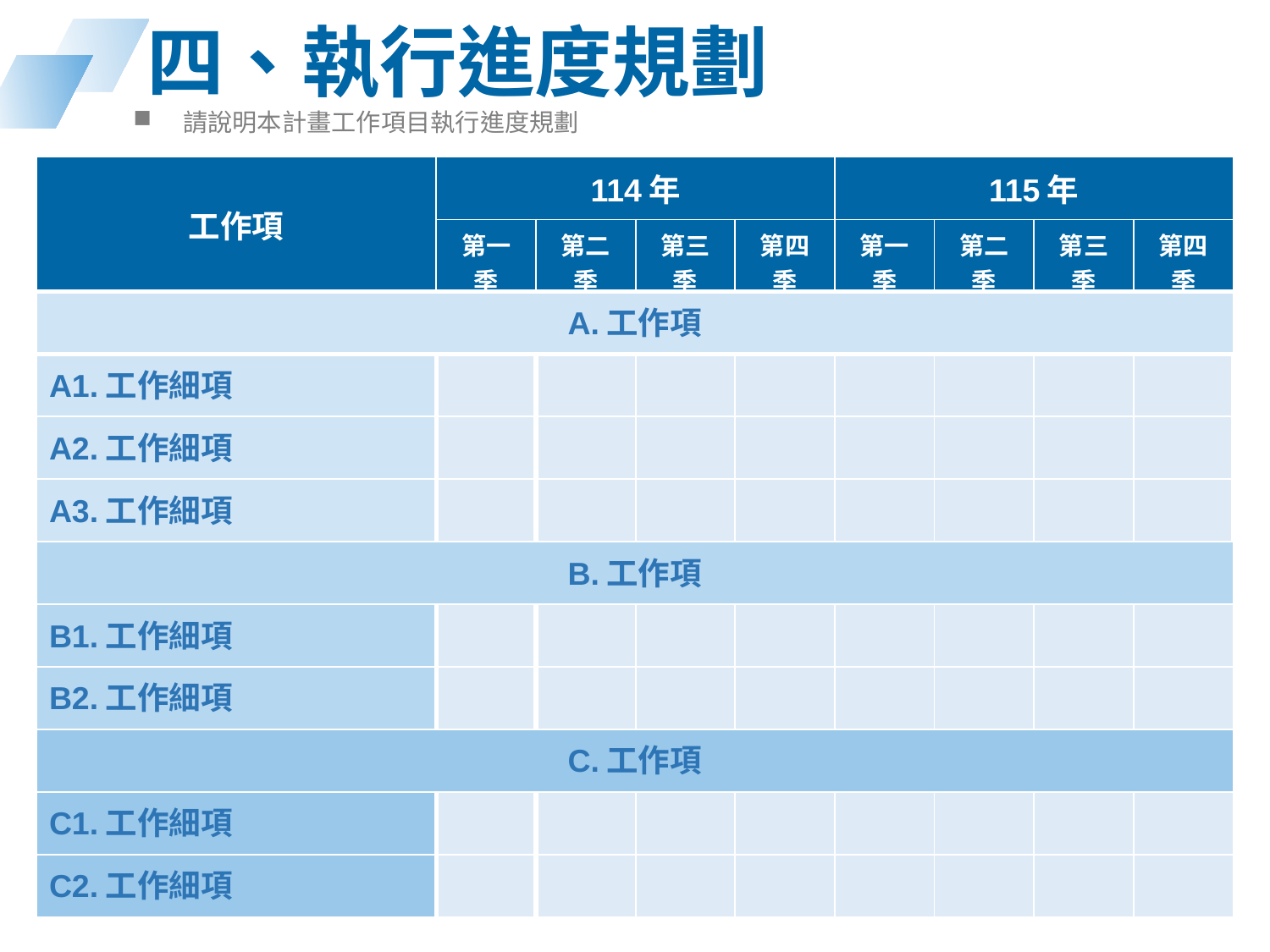

# 四、執行進度規劃
請說明本計畫工作項目執行進度規劃
| 工作項 | 114年 |  |  |  | 115年 |  |  |  |
| --- | --- | --- | --- | --- | --- | --- | --- | --- |
|  | 第一季 | 第二季 | 第三季 | 第四季 | 第一季 | 第二季 | 第三季 | 第四季 |
| A.工作項 |  |  |  |  |  |  |  |  |
| A1.工作細項 |  |  |  |  |  |  |  |  |
| A2.工作細項 |  |  |  |  |  |  |  |  |
| A3.工作細項 |  |  |  |  |  |  |  |  |
| B.工作項 |  |  |  |  |  |  |  |  |
| B1.工作細項 |  |  |  |  |  |  |  |  |
| B2.工作細項 |  |  |  |  |  |  |  |  |
| C.工作項 |  |  |  |  |  |  |  |  |
| C1.工作細項 |  |  |  |  |  |  |  |  |
| C2.工作細項 |  |  |  |  |  |  |  |  |
6